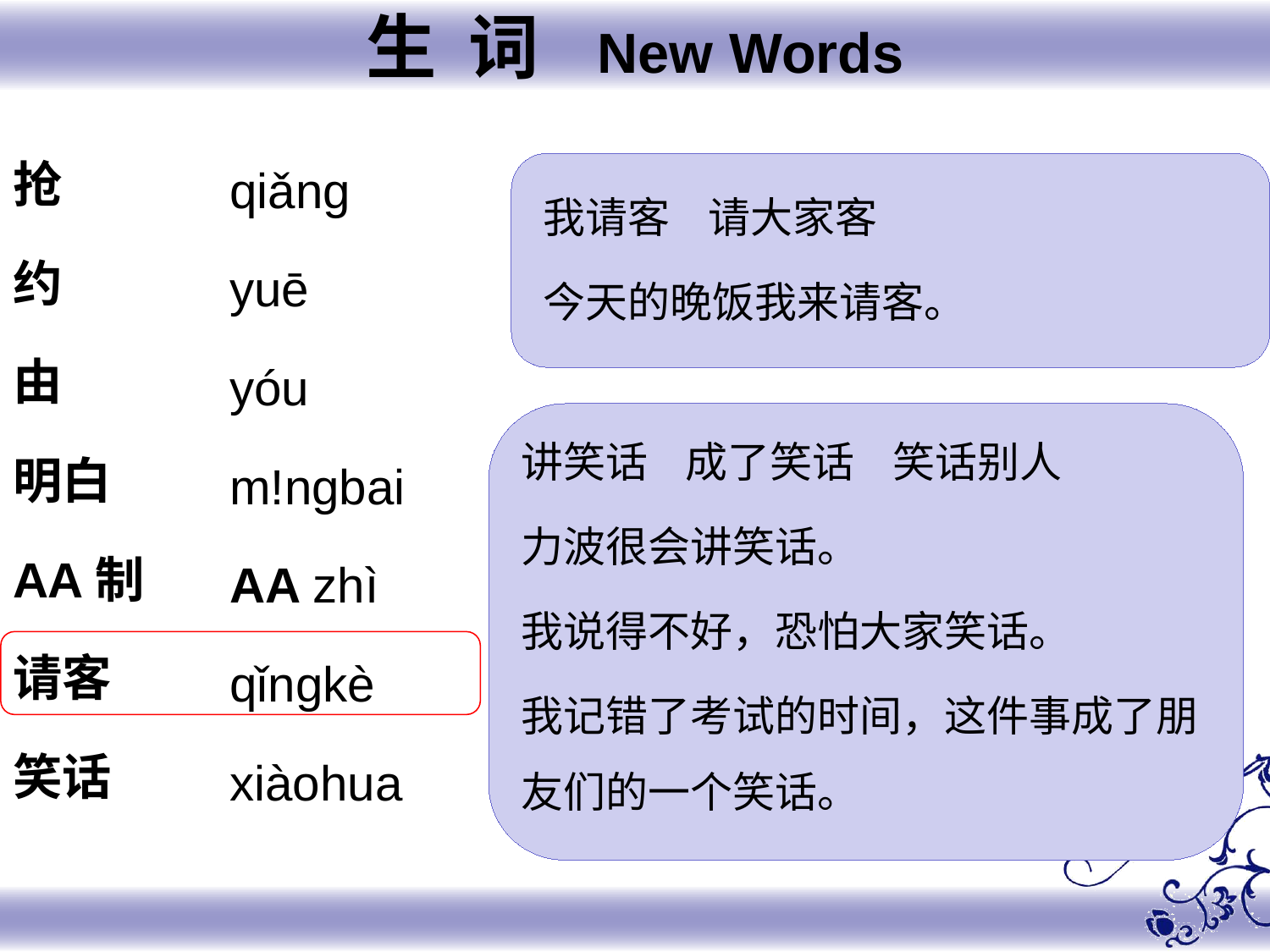

生  词   New Words
抢
约
由
明白
AA制
请客
笑话
qiǎng
yuē
yóu
m!ngbai
AA zhì
qǐngkè
xiàohua

我请客    请大家客
今天的晚饭我来请客。

讲笑话    成了笑话    笑话别人
力波很会讲笑话。
我说得不好，恐怕大家笑话。
我记错了考试的时间，这件事成了朋友们的一个笑话。